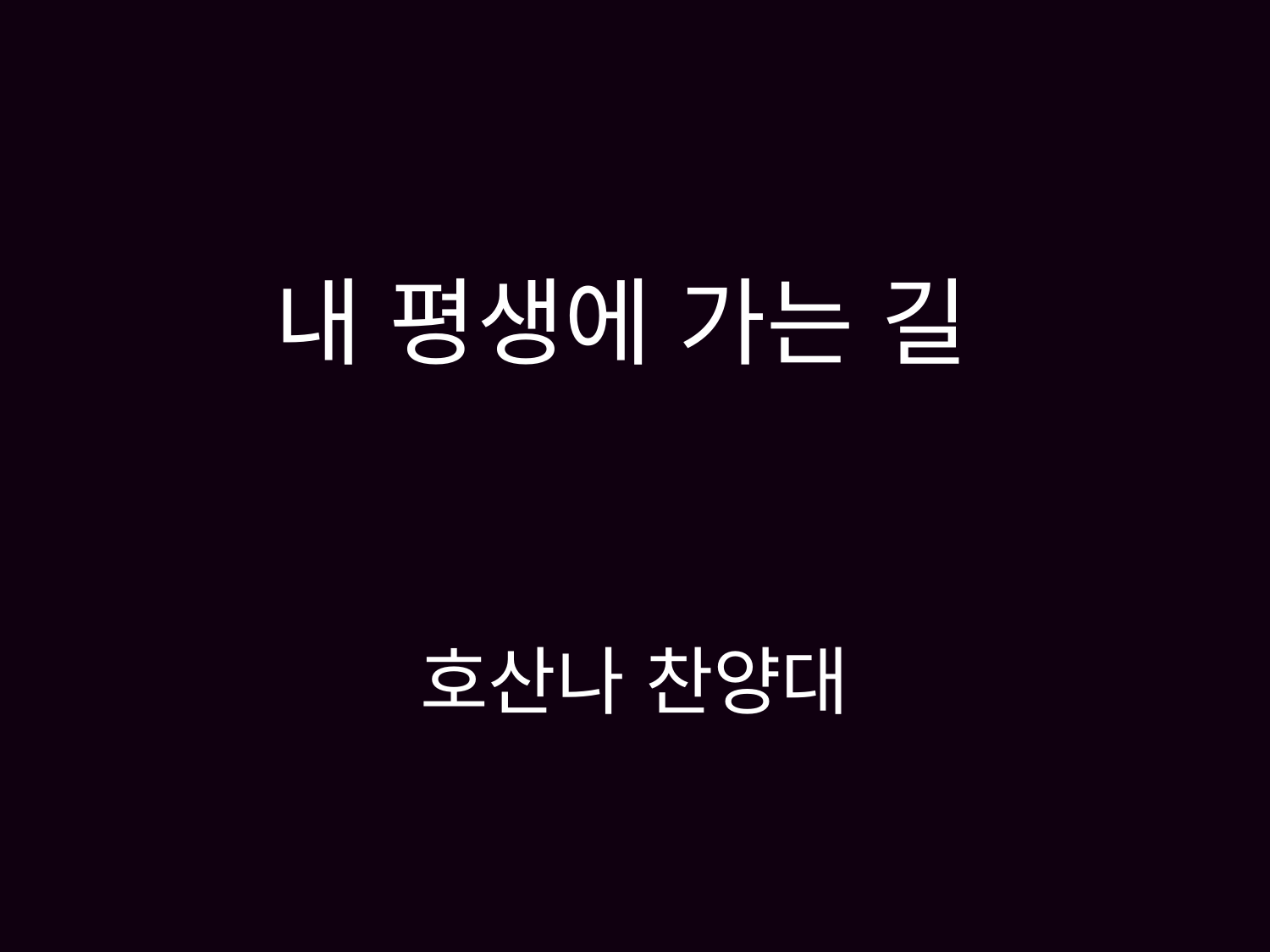

# 내 평생에 가는 길 호산나 찬양대